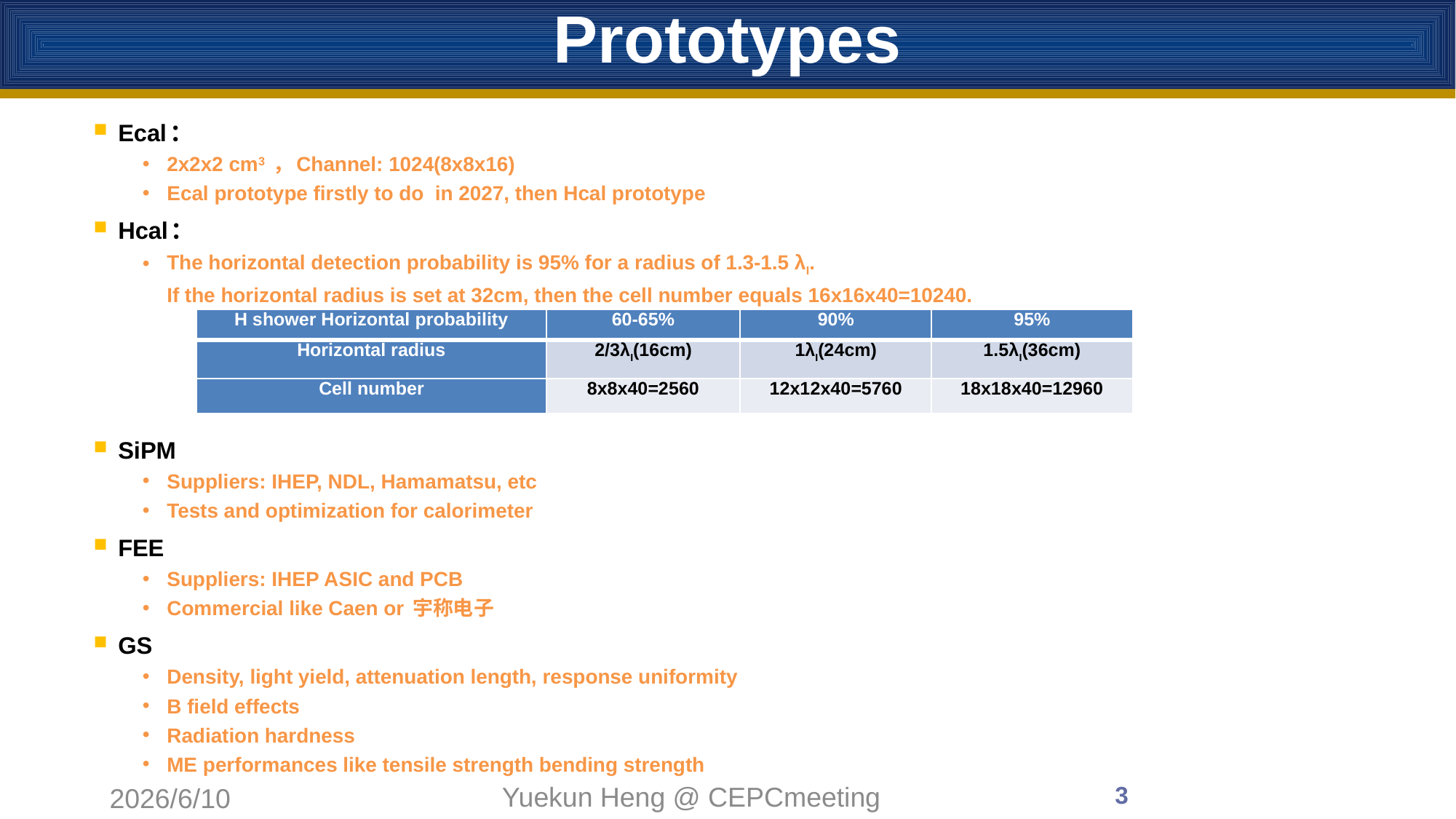

Prototypes
Ecal：
2x2x2 cm3 ，Channel: 1024(8x8x16)
Ecal prototype firstly to do  in 2027, then Hcal prototype
Hcal：
The horizontal detection probability is 95% for a radius of 1.3-1.5 λI.
If the horizontal radius is set at 32cm, then the cell number equals 16x16x40=10240.

SiPM
Suppliers: IHEP, NDL, Hamamatsu, etc
Tests and optimization for calorimeter
FEE
Suppliers: IHEP ASIC and PCB
Commercial like Caen or 宇称电子
GS
Density, light yield, attenuation length, response uniformity
B field effects
Radiation hardness
ME performances like tensile strength bending strength

| H shower Horizontal probability | 60-65% | 90% | 95% |
| --- | --- | --- | --- |
| Horizontal radius | 2/3λI(16cm) | 1λI(24cm) | 1.5λI(36cm) |
| Cell number | 8x8x40=2560 | 12x12x40=5760 | 18x18x40=12960 |
Yuekun Heng @ CEPCmeeting
3
2026/6/10